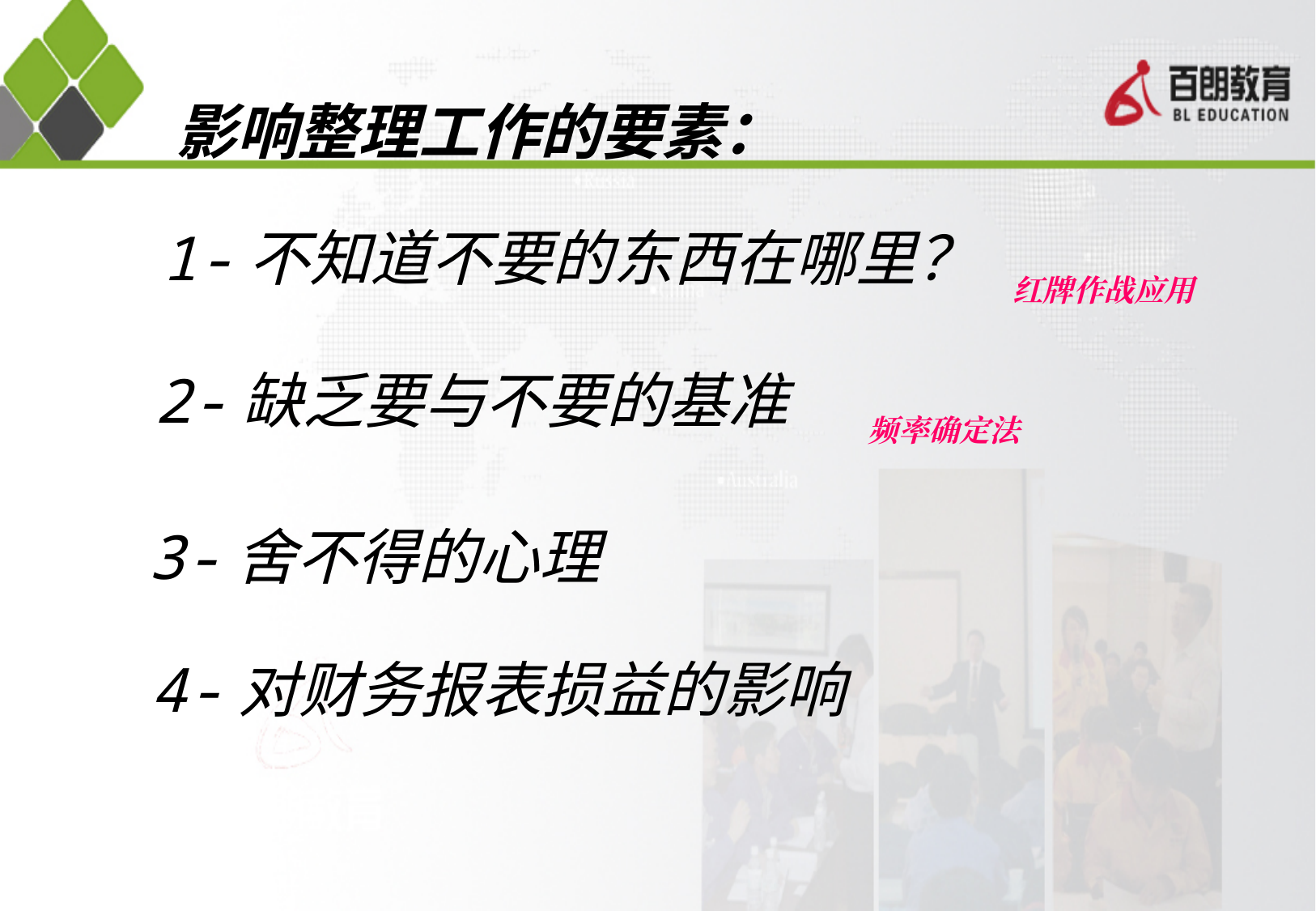

影响整理工作的要素：

1-不知道不要的东西在哪里？

红牌作战应用
2-缺乏要与不要的基准

频率确定法
3-舍不得的心理

4-对财务报表损益的影响